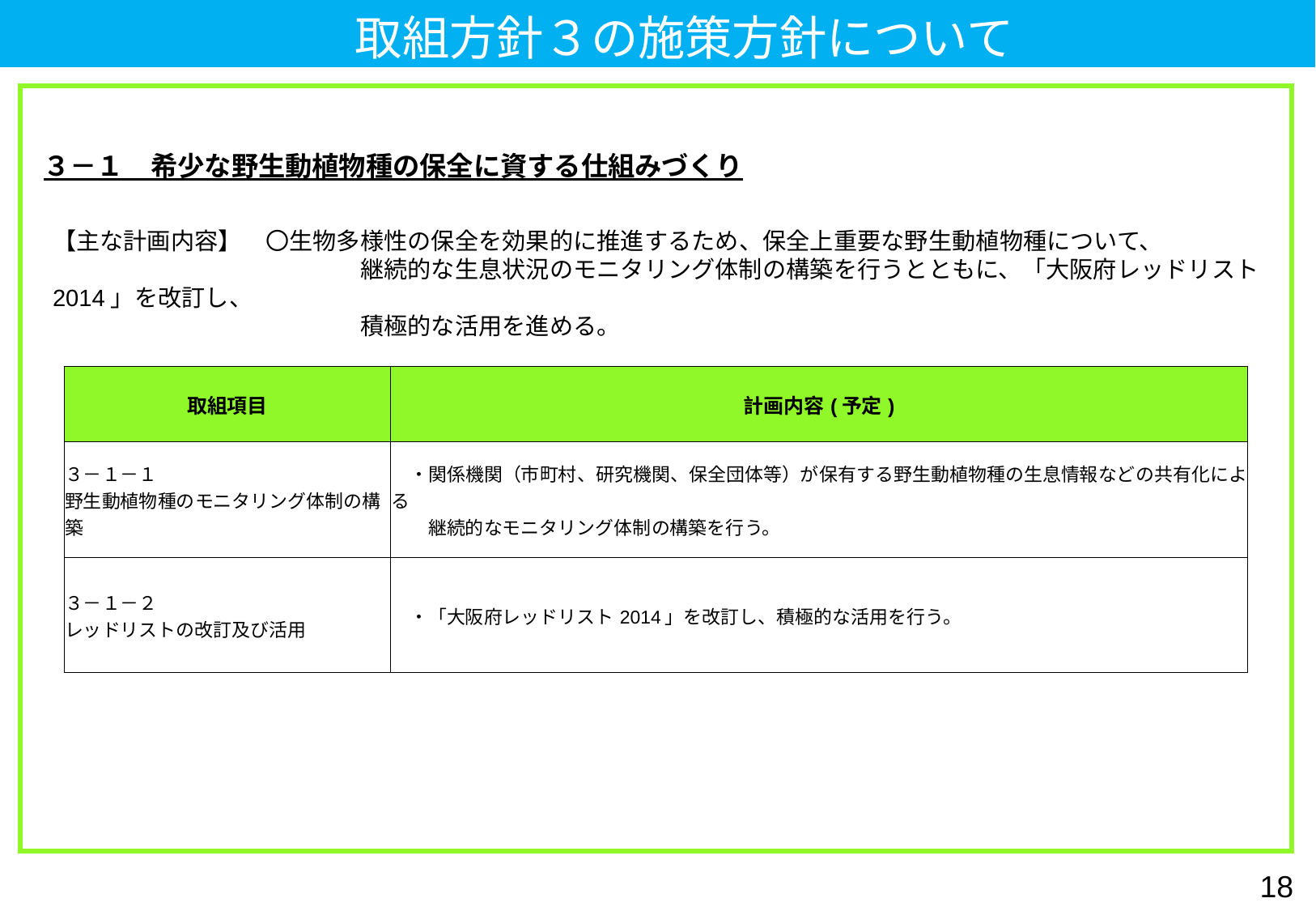

取組方針３の施策方針について

３－１　希少な野生動植物種の保全に資する仕組みづくり
【主な計画内容】　〇生物多様性の保全を効果的に推進するため、保全上重要な野生動植物種について、
　　　　　　　　　　　　　継続的な生息状況のモニタリング体制の構築を行うとともに、「大阪府レッドリスト2014」を改訂し、
　　　　　　　　　　　　　積極的な活用を進める。
| 取組項目 | 計画内容(予定) |
| --- | --- |
| ３－１－１ 野生動植物種のモニタリング体制の構築 | ・関係機関（市町村、研究機関、保全団体等）が保有する野生動植物種の生息情報などの共有化による 　　継続的なモニタリング体制の構築を行う。 |
| ３－１－２ レッドリストの改訂及び活用 | ・「大阪府レッドリスト2014」を改訂し、積極的な活用を行う。 |
18